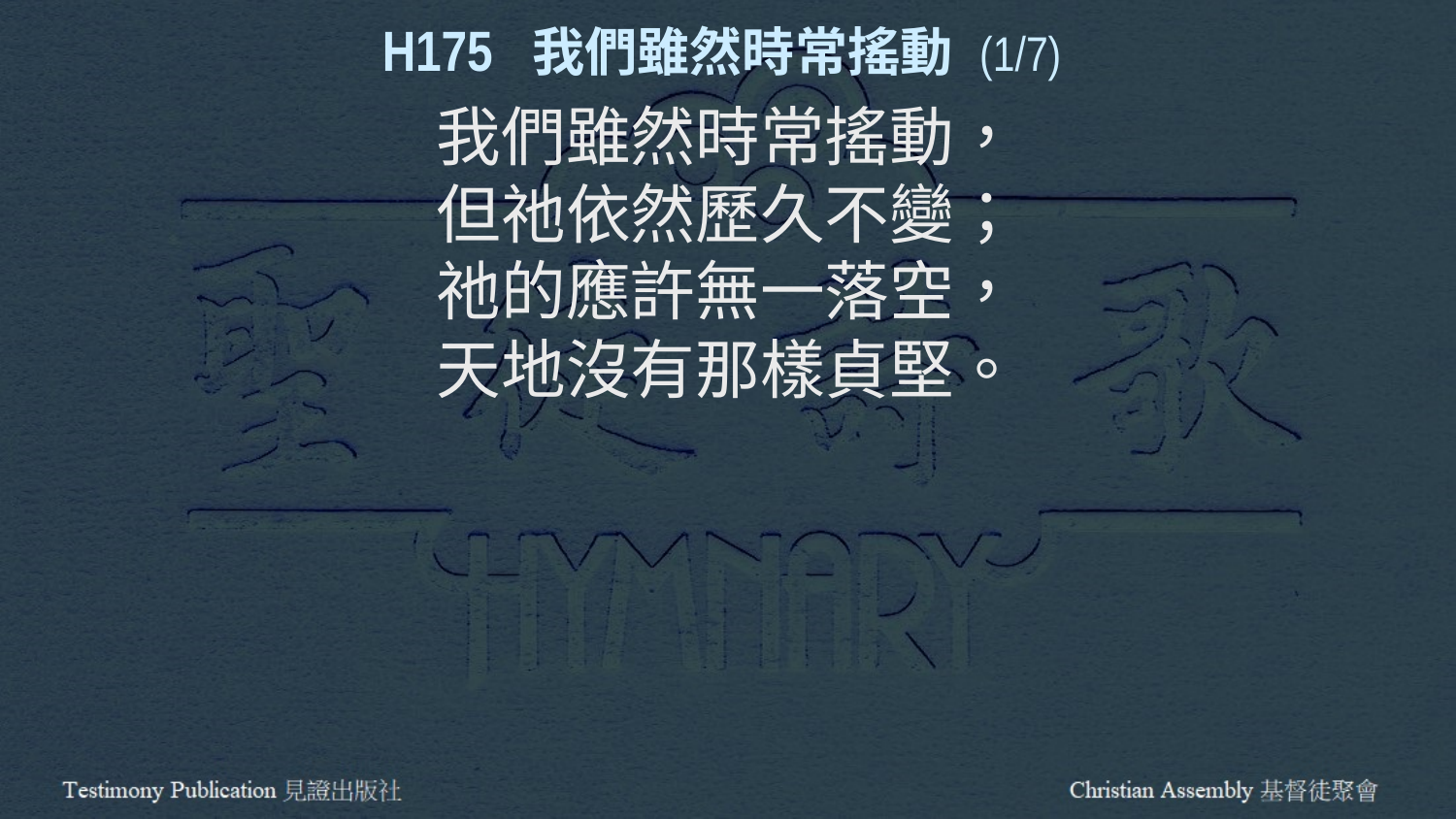

H175  我們雖然時常搖動 (1/7)
我們雖然時常搖動，
但祂依然歷久不變；
祂的應許無一落空，
天地沒有那樣貞堅。